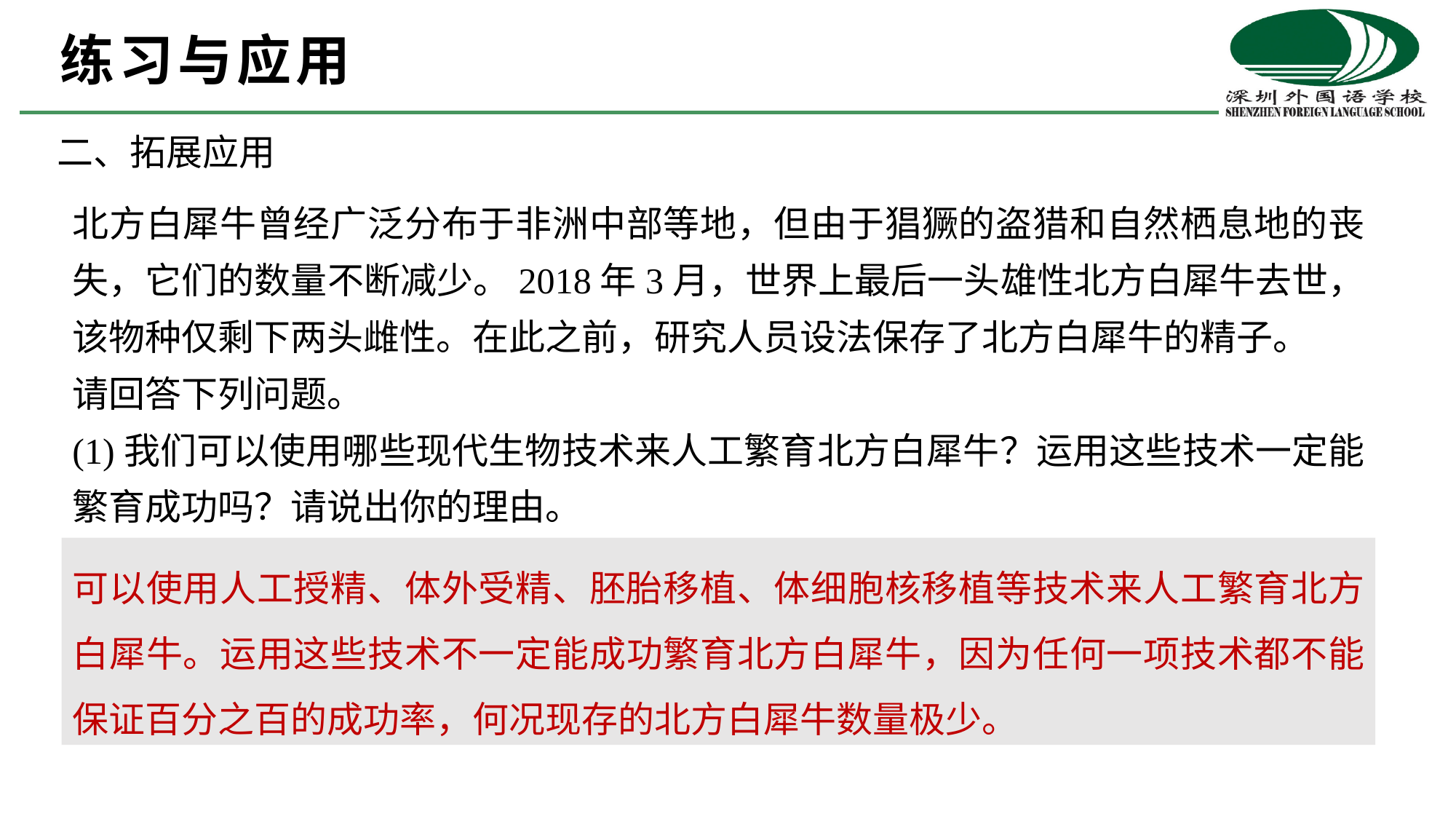

练习与应用
二、拓展应用
北方白犀牛曾经广泛分布于非洲中部等地，但由于猖獗的盗猎和自然栖息地的丧失，它们的数量不断减少。2018年3月，世界上最后一头雄性北方白犀牛去世，该物种仅剩下两头雌性。在此之前，研究人员设法保存了北方白犀牛的精子。
请回答下列问题。
(1)我们可以使用哪些现代生物技术来人工繁育北方白犀牛？运用这些技术一定能繁育成功吗？请说出你的理由。
可以使用人工授精、体外受精、胚胎移植、体细胞核移植等技术来人工繁育北方白犀牛。运用这些技术不一定能成功繁育北方白犀牛，因为任何一项技术都不能保证百分之百的成功率，何况现存的北方白犀牛数量极少。